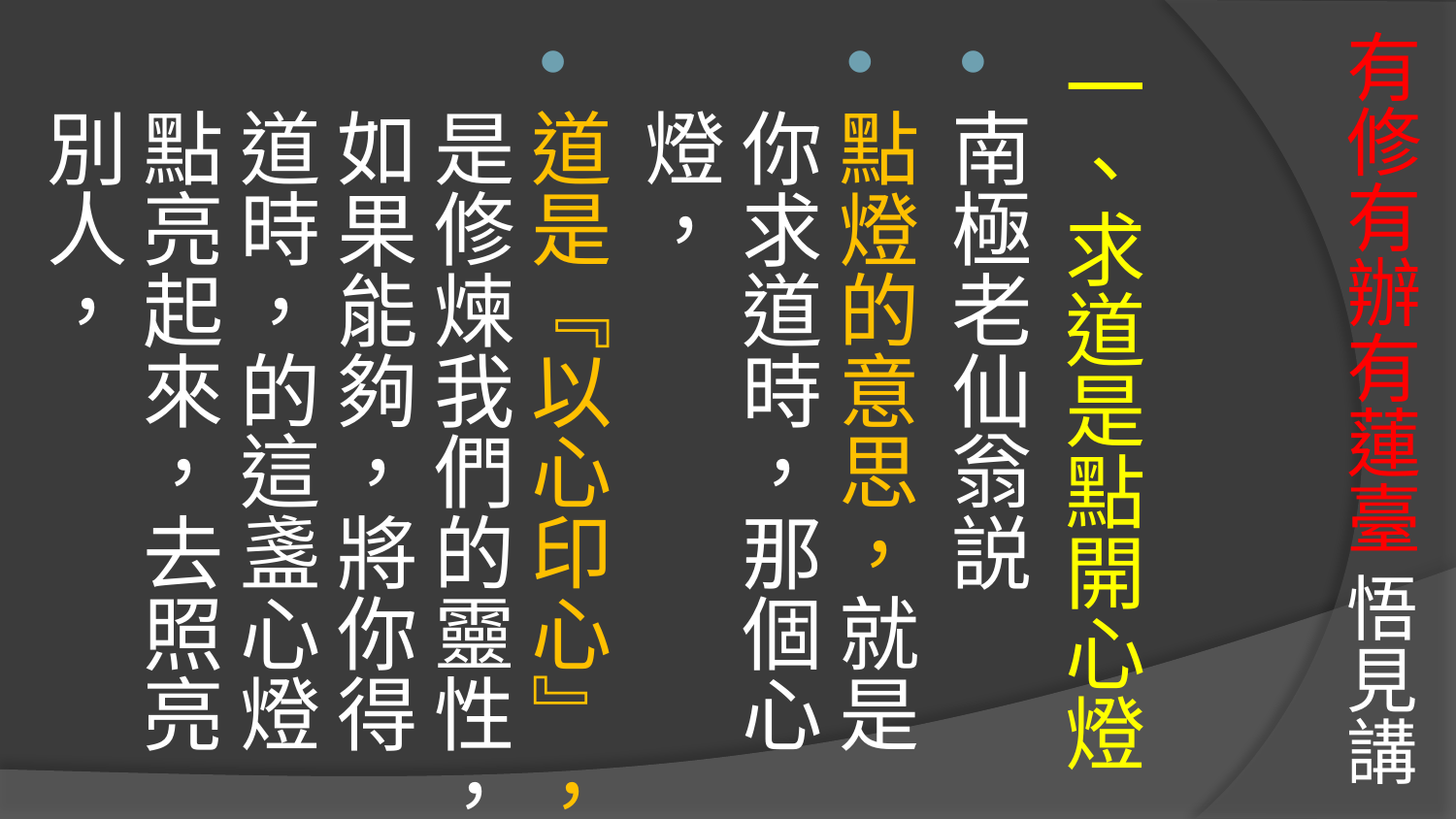

# 有修有辦有蓮臺 悟見講
一、求道是點開心燈
南極老仙翁説
點燈的意思，就是你求道時，那個心燈，
道是『以心印心』，是修煉我們的靈性，如果能夠，將你得道時，的這盞心燈點亮起來，去照亮別人，